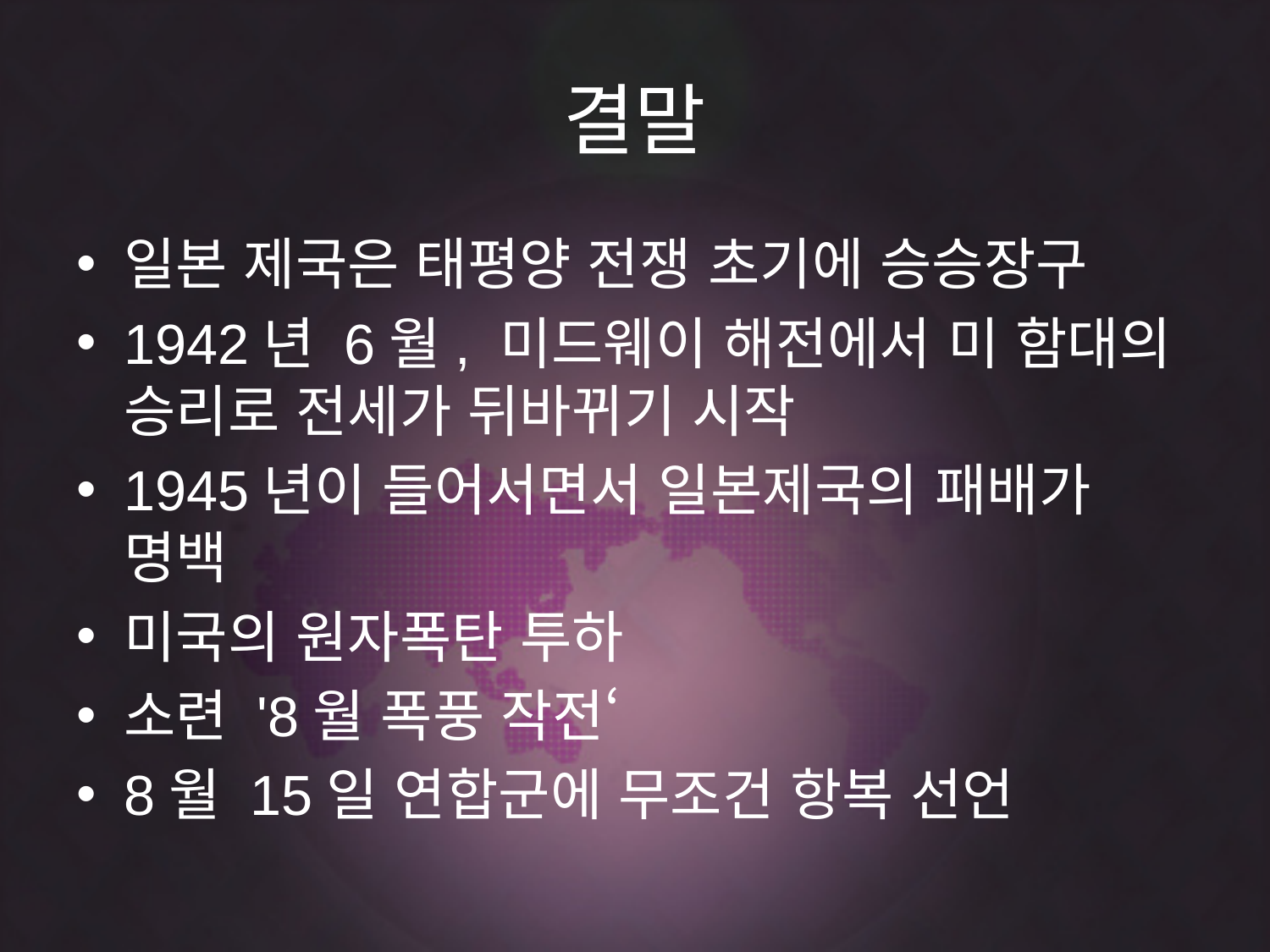

# 결말
일본 제국은 태평양 전쟁 초기에 승승장구
1942년 6월, 미드웨이 해전에서 미 함대의 승리로 전세가 뒤바뀌기 시작
1945년이 들어서면서 일본제국의 패배가 명백
미국의 원자폭탄 투하
소련 '8월 폭풍 작전‘
8월 15일 연합군에 무조건 항복 선언